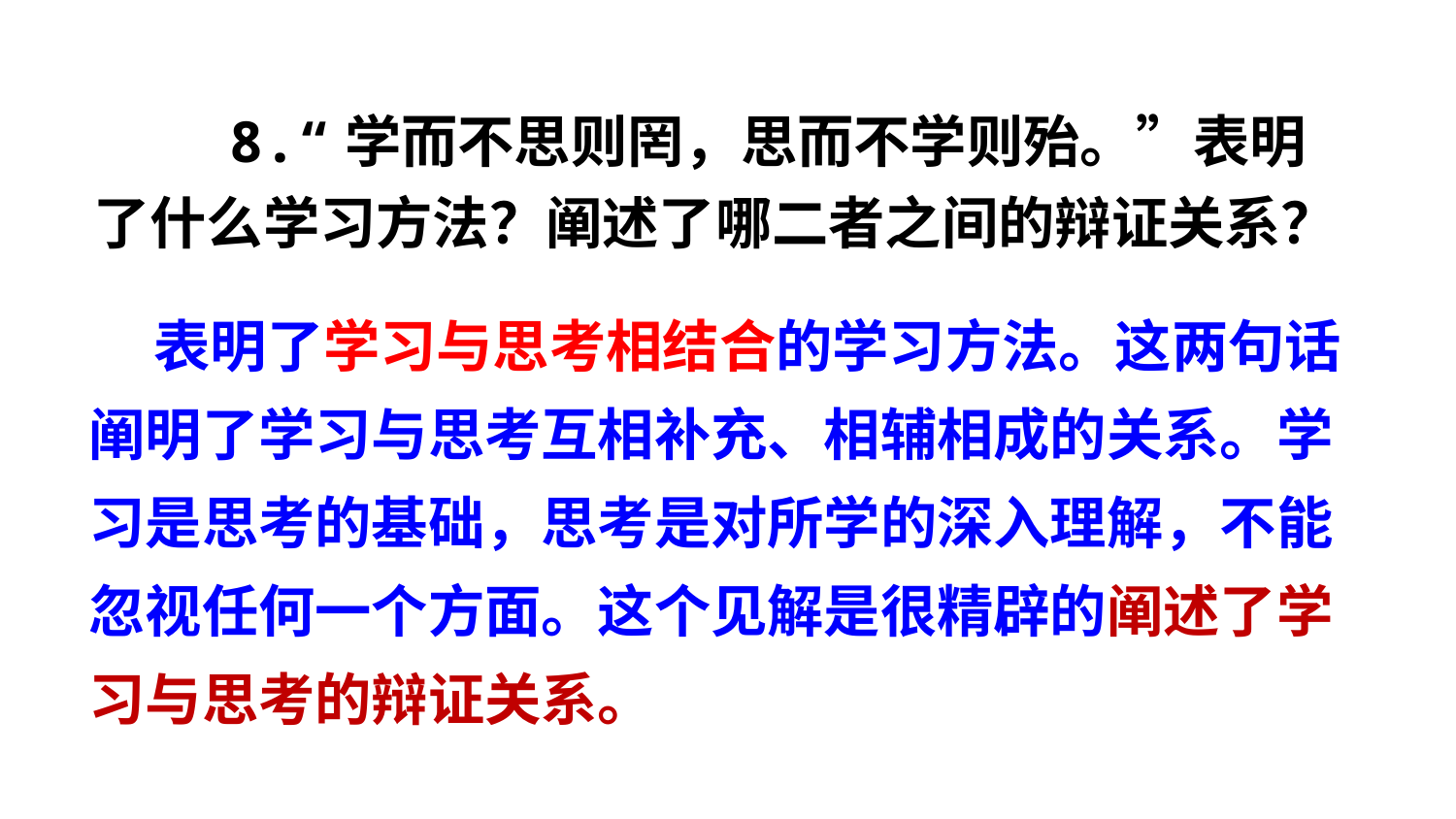

8.“学而不思则罔，思而不学则殆。”表明了什么学习方法？阐述了哪二者之间的辩证关系？
    表明了学习与思考相结合的学习方法。这两句话阐明了学习与思考互相补充、相辅相成的关系。学习是思考的基础，思考是对所学的深入理解，不能忽视任何一个方面。这个见解是很精辟的阐述了学习与思考的辩证关系。